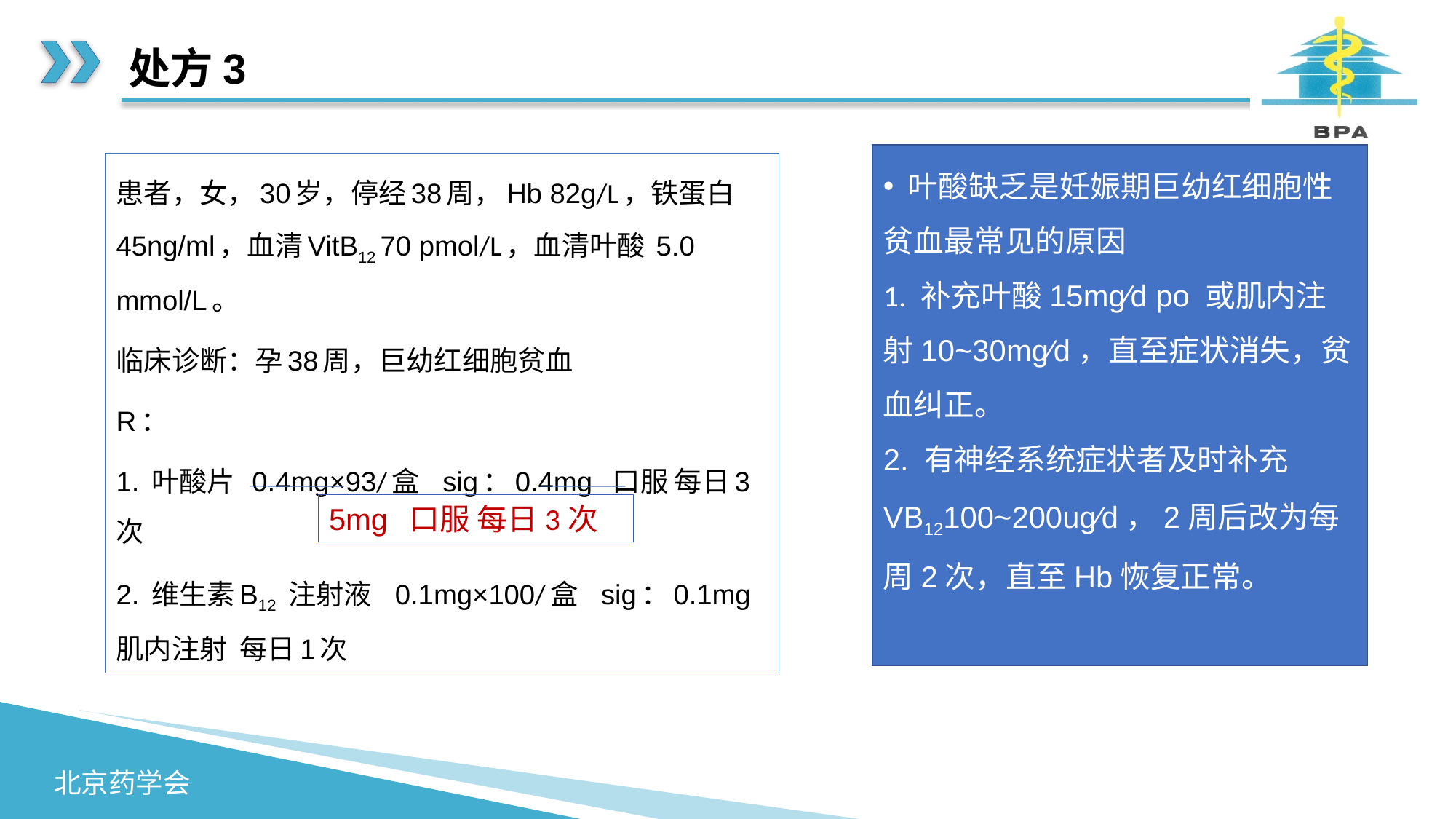

# 处方3

 叶酸缺乏是妊娠期巨幼红细胞性贫血最常见的原因
1. 补充叶酸15mg∕d po 或肌内注射10~30mg∕d，直至症状消失，贫血纠正。
2. 有神经系统症状者及时补充VB12100~200ug∕d，2周后改为每周2次，直至Hb恢复正常。

患者，女，30岁，停经38周，Hb 82g/L，铁蛋白 45ng/ml，血清VitB12 70 pmol/L，血清叶酸 5.0 mmol/L。
临床诊断：孕38周，巨幼红细胞贫血
R：
1. 叶酸片  0.4mg×93/盒   sig：0.4mg  口服 每日3次
2. 维生素B12 注射液   0.1mg×100/盒   sig：0.1mg  肌内注射  每日1次

5mg  口服 每日3次